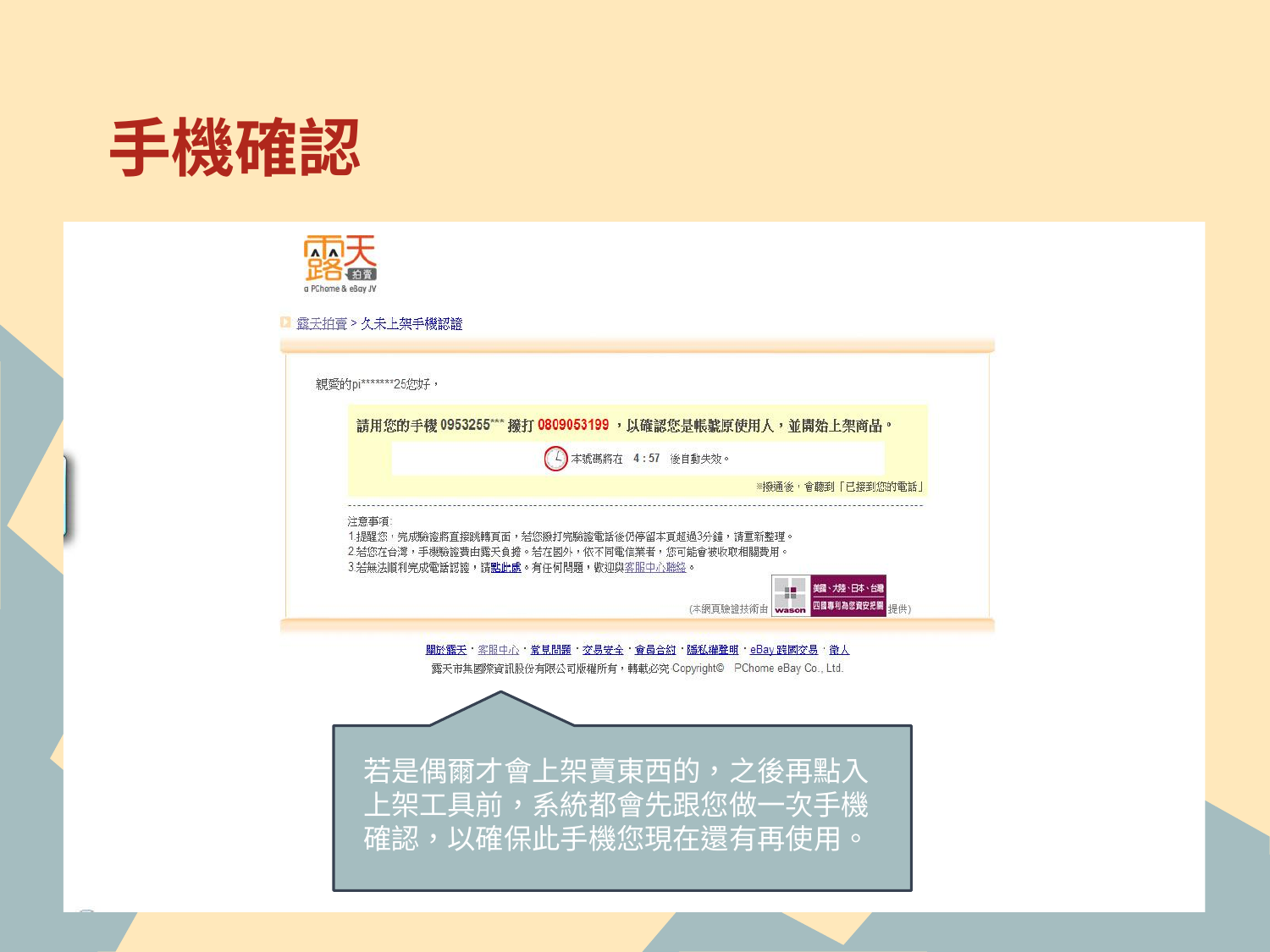

# 手機確認

若是偶爾才會上架賣東西的，之後再點入上架工具前，系統都會先跟您做一次手機確認，以確保此手機您現在還有再使用。